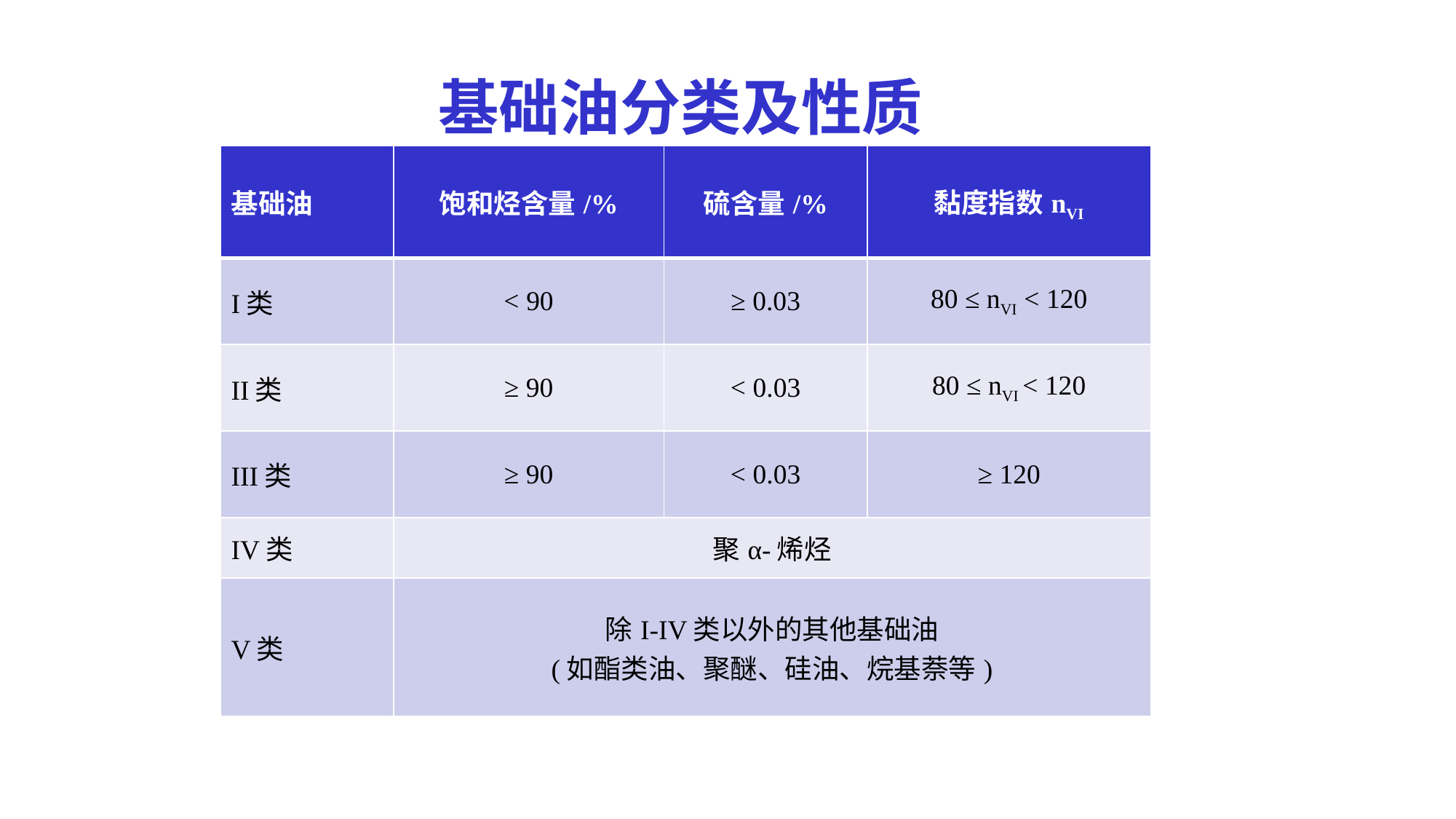

基础油分类及性质
| 基础油 | 饱和烃含量/% | 硫含量/% | 黏度指数nVI |
| --- | --- | --- | --- |
| I类 | < 90 | ≥ 0.03 | 80 ≤ nVI < 120 |
| II类 | ≥ 90 | < 0.03 | 80 ≤ nVI < 120 |
| III类 | ≥ 90 | < 0.03 | ≥ 120 |
| IV类 | 聚α-烯烃 |  |  |
| V类 | 除I-IV类以外的其他基础油 (如酯类油、聚醚、硅油、烷基萘等) |  |  |